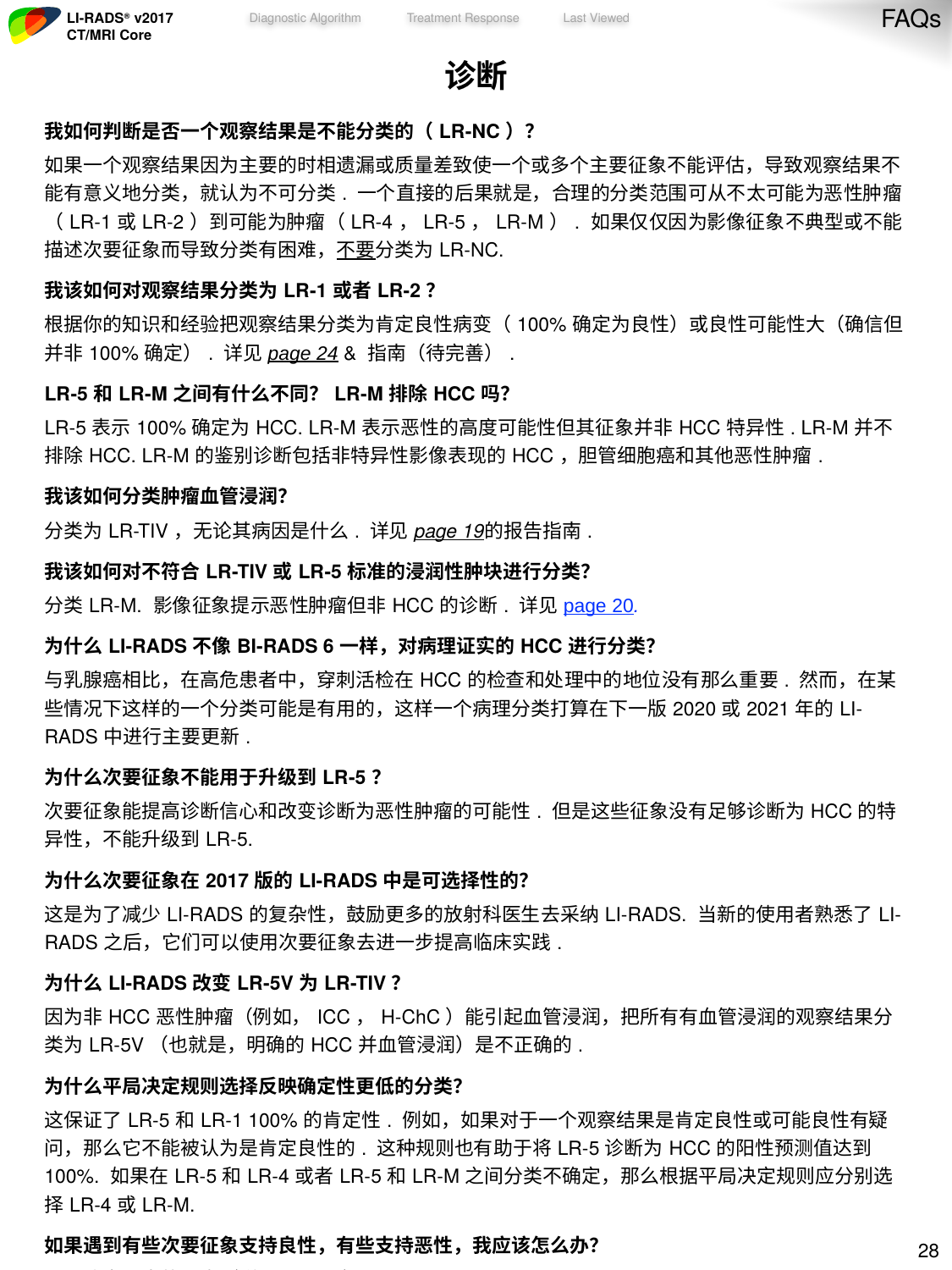

FAQs
| 诊断 |
| --- |
| 我如何判断是否一个观察结果是不能分类的（LR-NC）？ 如果一个观察结果因为主要的时相遗漏或质量差致使一个或多个主要征象不能评估，导致观察结果不能有意义地分类，就认为不可分类. 一个直接的后果就是，合理的分类范围可从不太可能为恶性肿瘤（LR-1或LR-2）到可能为肿瘤（LR-4，LR-5，LR-M）. 如果仅仅因为影像征象不典型或不能描述次要征象而导致分类有困难，不要分类为LR-NC. |
| 我该如何对观察结果分类为LR-1或者LR-2？ 根据你的知识和经验把观察结果分类为肯定良性病变（100%确定为良性）或良性可能性大（确信但并非100%确定）. 详见page 24 & 指南（待完善）. |
| LR-5和LR-M之间有什么不同？LR-M排除HCC吗？ LR-5表示100%确定为HCC. LR-M表示恶性的高度可能性但其征象并非HCC特异性. LR-M并不排除HCC. LR-M的鉴别诊断包括非特异性影像表现的HCC，胆管细胞癌和其他恶性肿瘤. |
| 我该如何分类肿瘤血管浸润？ 分类为LR-TIV，无论其病因是什么. 详见page 19的报告指南. |
| 我该如何对不符合LR-TIV或LR-5标准的浸润性肿块进行分类？ 分类LR-M. 影像征象提示恶性肿瘤但非HCC的诊断. 详见page 20. |
| 为什么LI-RADS不像BI-RADS 6一样，对病理证实的HCC进行分类？ 与乳腺癌相比，在高危患者中，穿刺活检在HCC的检查和处理中的地位没有那么重要. 然而，在某些情况下这样的一个分类可能是有用的，这样一个病理分类打算在下一版2020或2021年的LI-RADS中进行主要更新. |
| 为什么次要征象不能用于升级到LR-5？ 次要征象能提高诊断信心和改变诊断为恶性肿瘤的可能性. 但是这些征象没有足够诊断为HCC的特异性，不能升级到LR-5. |
| 为什么次要征象在2017版的LI-RADS中是可选择性的？ 这是为了减少LI-RADS的复杂性，鼓励更多的放射科医生去采纳LI-RADS. 当新的使用者熟悉了LI-RADS之后，它们可以使用次要征象去进一步提高临床实践. |
| 为什么LI-RADS改变LR-5V为LR-TIV？ 因为非HCC恶性肿瘤（例如，ICC，H-ChC）能引起血管浸润，把所有有血管浸润的观察结果分类为LR-5V（也就是，明确的HCC并血管浸润）是不正确的. |
| 为什么平局决定规则选择反映确定性更低的分类？ 这保证了LR-5和LR-1 100%的肯定性. 例如，如果对于一个观察结果是肯定良性或可能良性有疑问，那么它不能被认为是肯定良性的. 这种规则也有助于将LR-5诊断为HCC的阳性预测值达到100%. 如果在LR-5和LR-4或者LR-5和LR-M之间分类不确定，那么根据平局决定规则应分别选择LR-4或LR-M. |
| 如果遇到有些次要征象支持良性，有些支持恶性，我应该怎么办？ 不要改变原来的分类（详见page 8）. |
| 一个分类为LR-3或LR-4的观察结果能排除非HCC的恶性肿瘤吗？ 不能. LR-3和LR-4标准并非是肝细胞来源特异性的，因此不要排除非HCC的恶性肿瘤. 因此，一小部分LR-3或LR-4的观察结果有可能是非HCC的恶性肿瘤. |
28